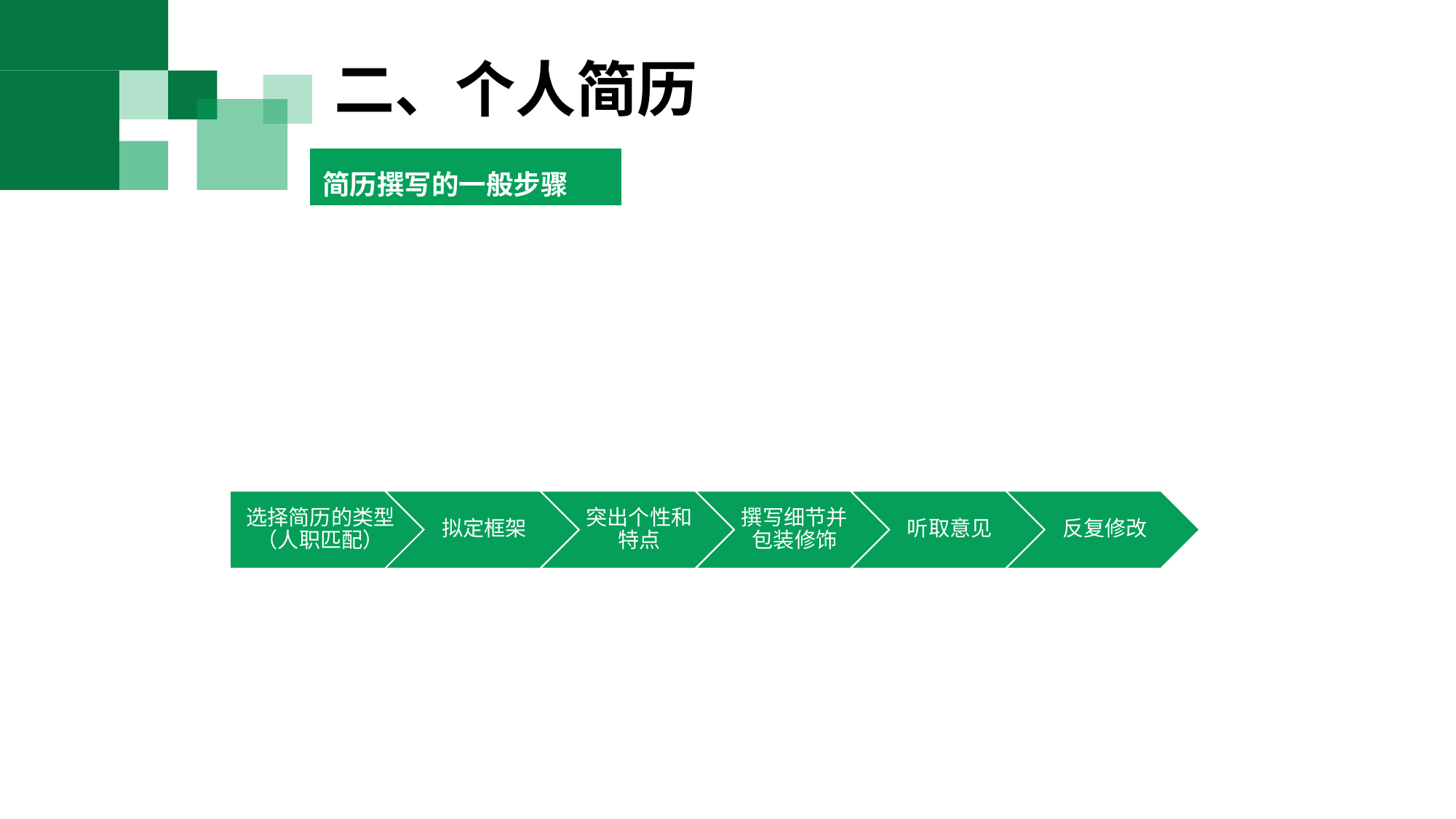

二、个人简历

简历撰写的一般步骤
选择简历的类型（人职匹配）
拟定框架
突出个性和特点
撰写细节并包装修饰
听取意见
反复修改